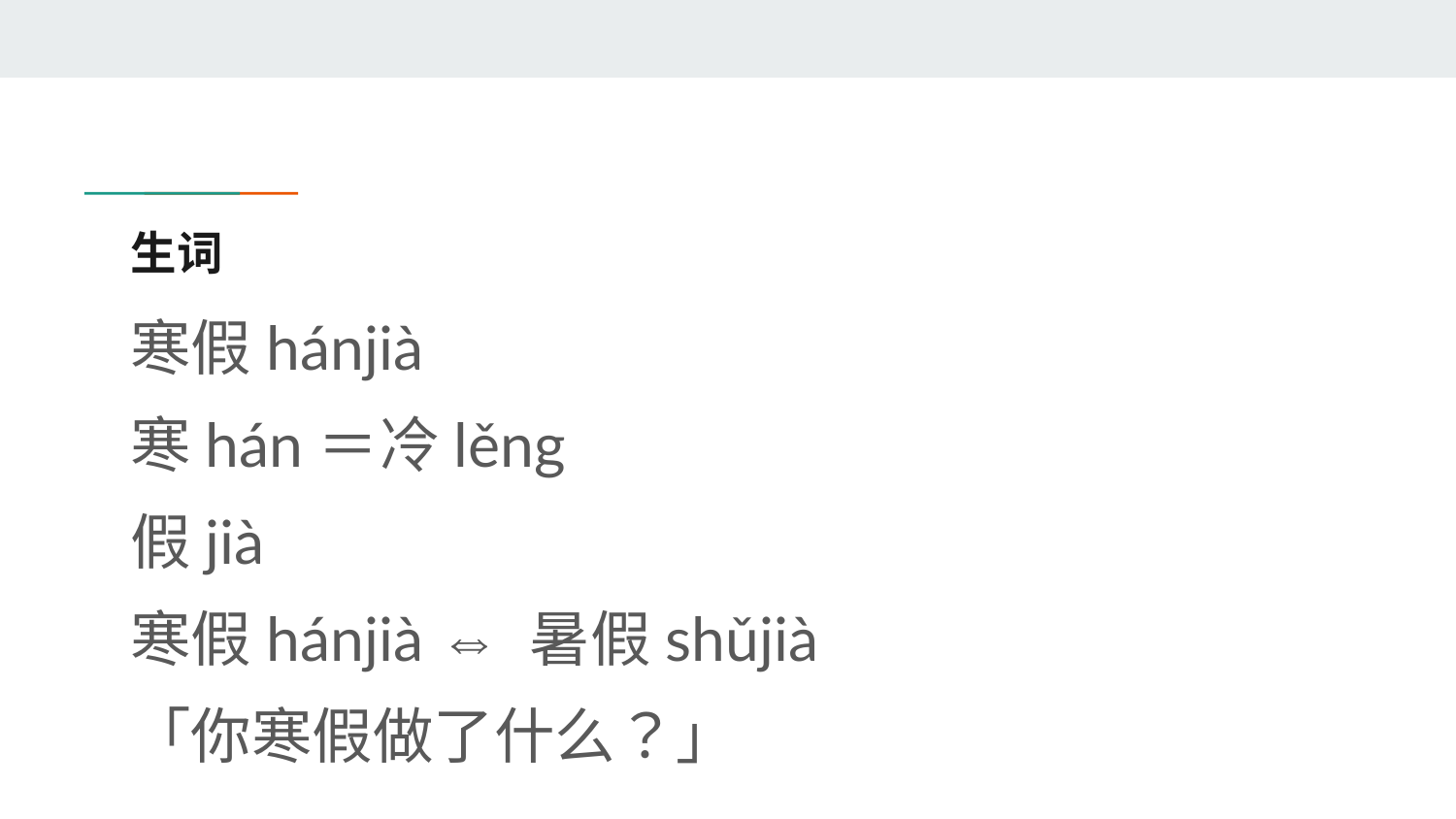

# 生词
寒假hánjià
寒hán＝冷lěng
假jià
寒假hánjià ⇔ 暑假shǔjià
「你寒假做了什么？」